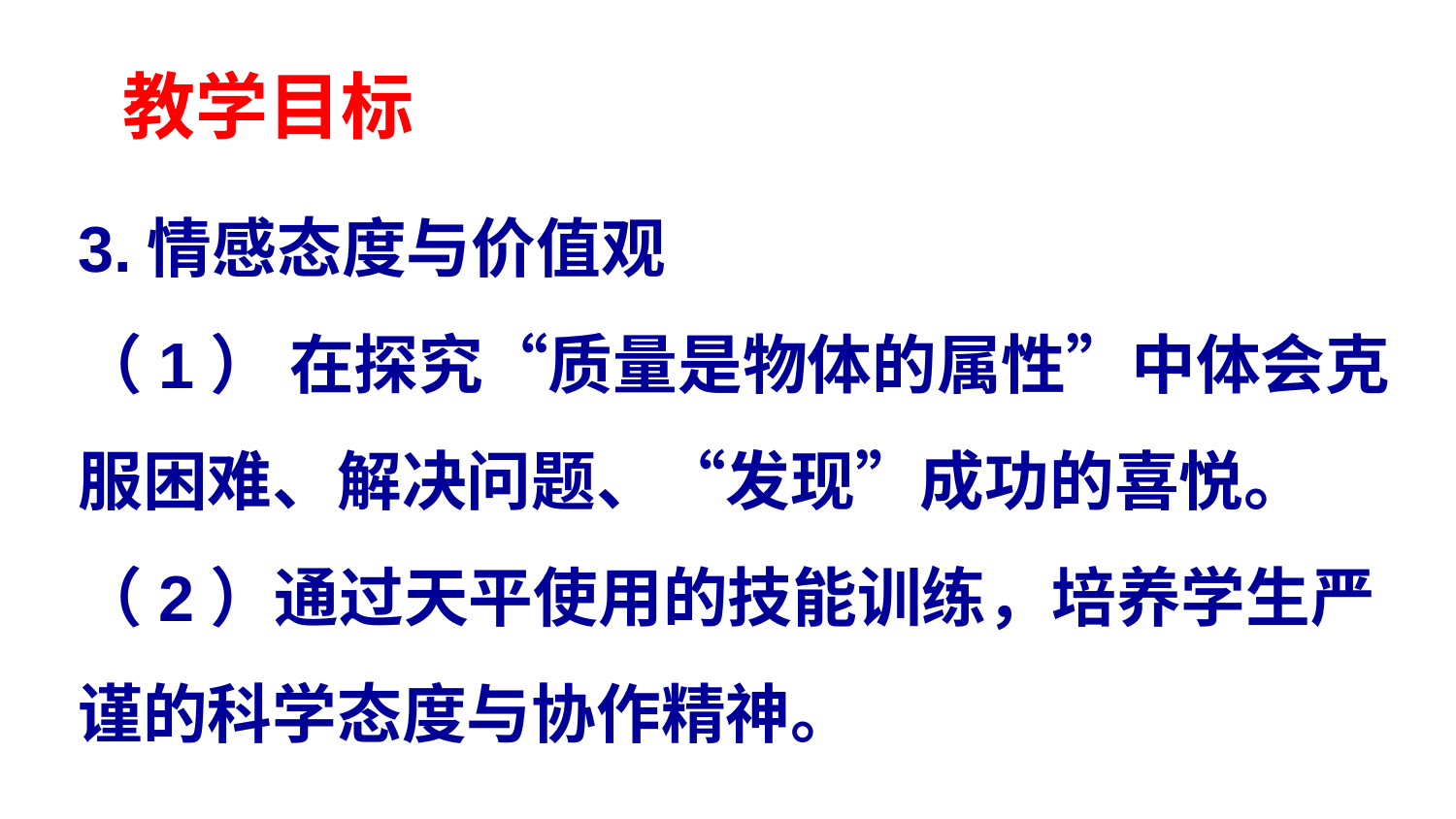

教学目标
3.情感态度与价值观
（1） 在探究“质量是物体的属性”中体会克服困难、解决问题、“发现”成功的喜悦。
（2）通过天平使用的技能训练，培养学生严谨的科学态度与协作精神。